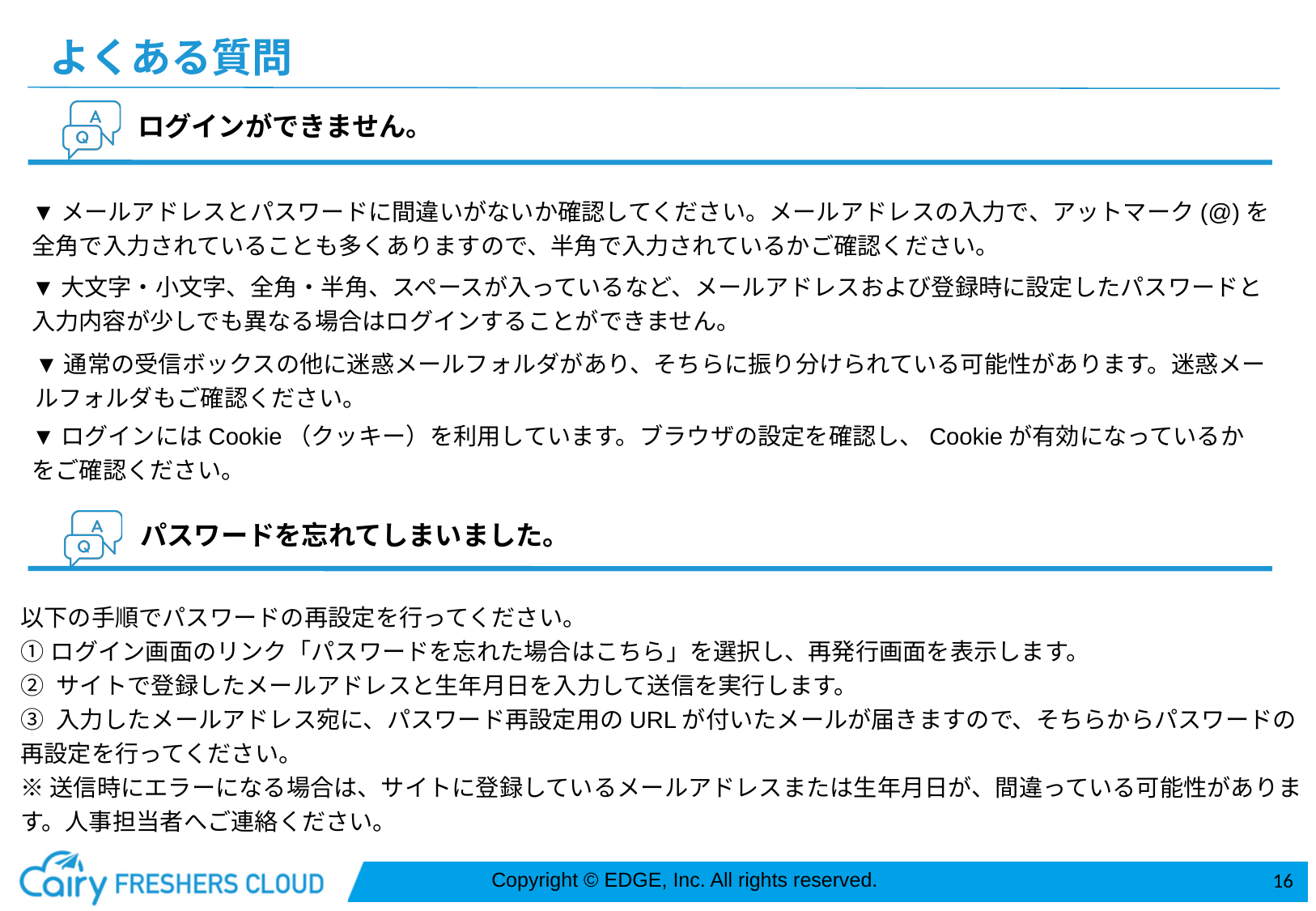

よくある質問

ログインができません。

▼メールアドレスとパスワードに間違いがないか確認してください。メールアドレスの入力で、アットマーク(@)を全角で入力されていることも多くありますので、半角で入力されているかご確認ください。
▼大文字・小文字、全角・半角、スペースが入っているなど、メールアドレスおよび登録時に設定したパスワードと入力内容が少しでも異なる場合はログインすることができません。
▼通常の受信ボックスの他に迷惑メールフォルダがあり、そちらに振り分けられている可能性があります。迷惑メールフォルダもご確認ください。
▼ログインにはCookie（クッキー）を利用しています。ブラウザの設定を確認し、Cookieが有効になっているかをご確認ください。

パスワードを忘れてしまいました。

以下の手順でパスワードの再設定を行ってください。
① ログイン画面のリンク「パスワードを忘れた場合はこちら」を選択し、再発行画面を表示します。
② サイトで登録したメールアドレスと生年月日を入力して送信を実行します。
③ 入力したメールアドレス宛に、パスワード再設定用のURLが付いたメールが届きますので、そちらからパスワードの再設定を行ってください。
※送信時にエラーになる場合は、サイトに登録しているメールアドレスまたは生年月日が、間違っている可能性があります。人事担当者へご連絡ください。

16

Copyright © EDGE, Inc. All rights reserved.